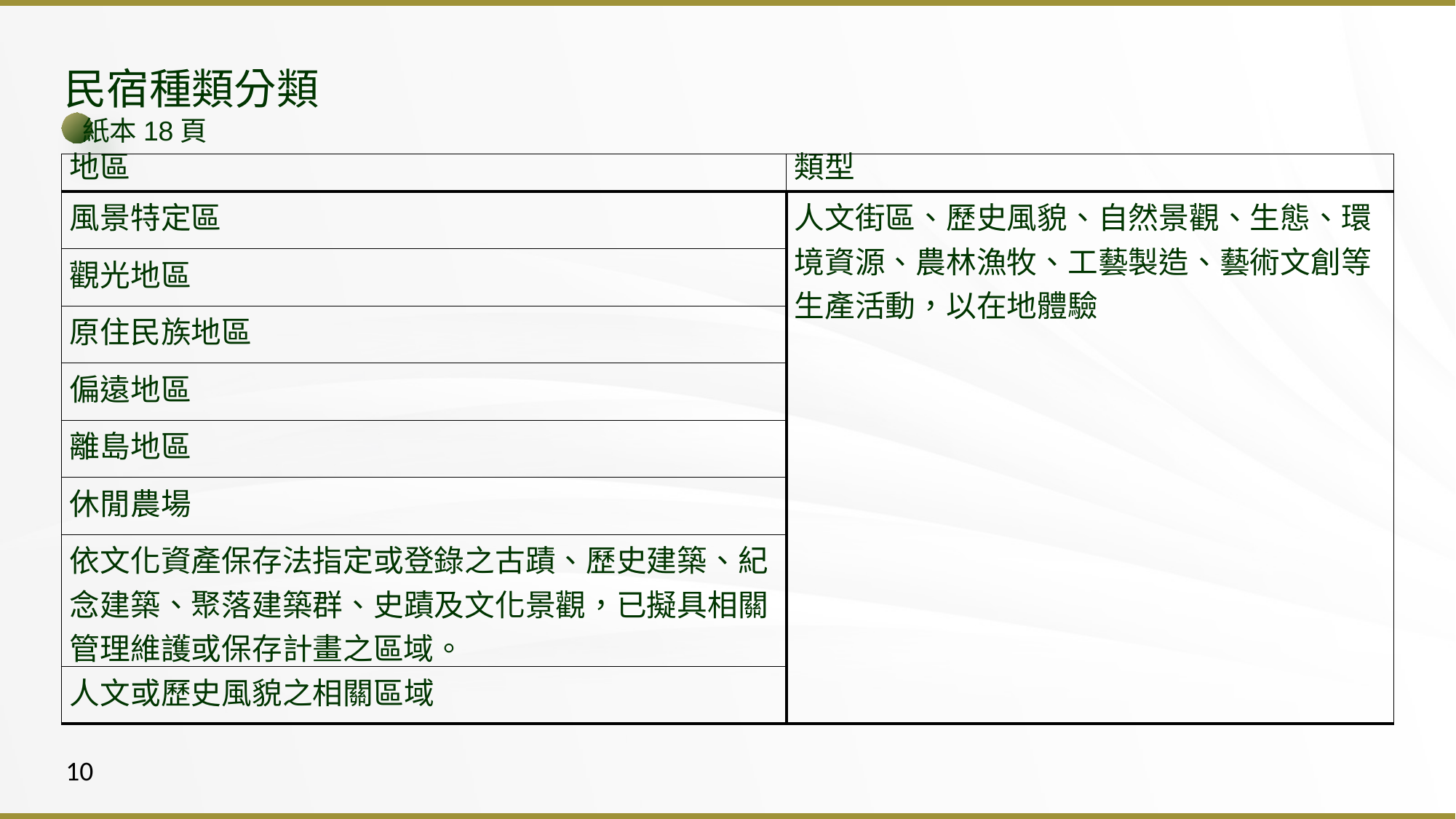

民宿種類分類
紙本18頁

| 地區 | 類型 |
| --- | --- |
| 風景特定區 | 人文街區、歷史風貌、自然景觀、生態、環境資源、農林漁牧、工藝製造、藝術文創等生產活動，以在地體驗 |
| 觀光地區 |  |
| 原住民族地區 |  |
| 偏遠地區 |  |
| 離島地區 |  |
| 休閒農場 |  |
| 依文化資產保存法指定或登錄之古蹟、歷史建築、紀念建築、聚落建築群、史蹟及文化景觀，已擬具相關管理維護或保存計畫之區域。 |  |
| 人文或歷史風貌之相關區域 |  |
10